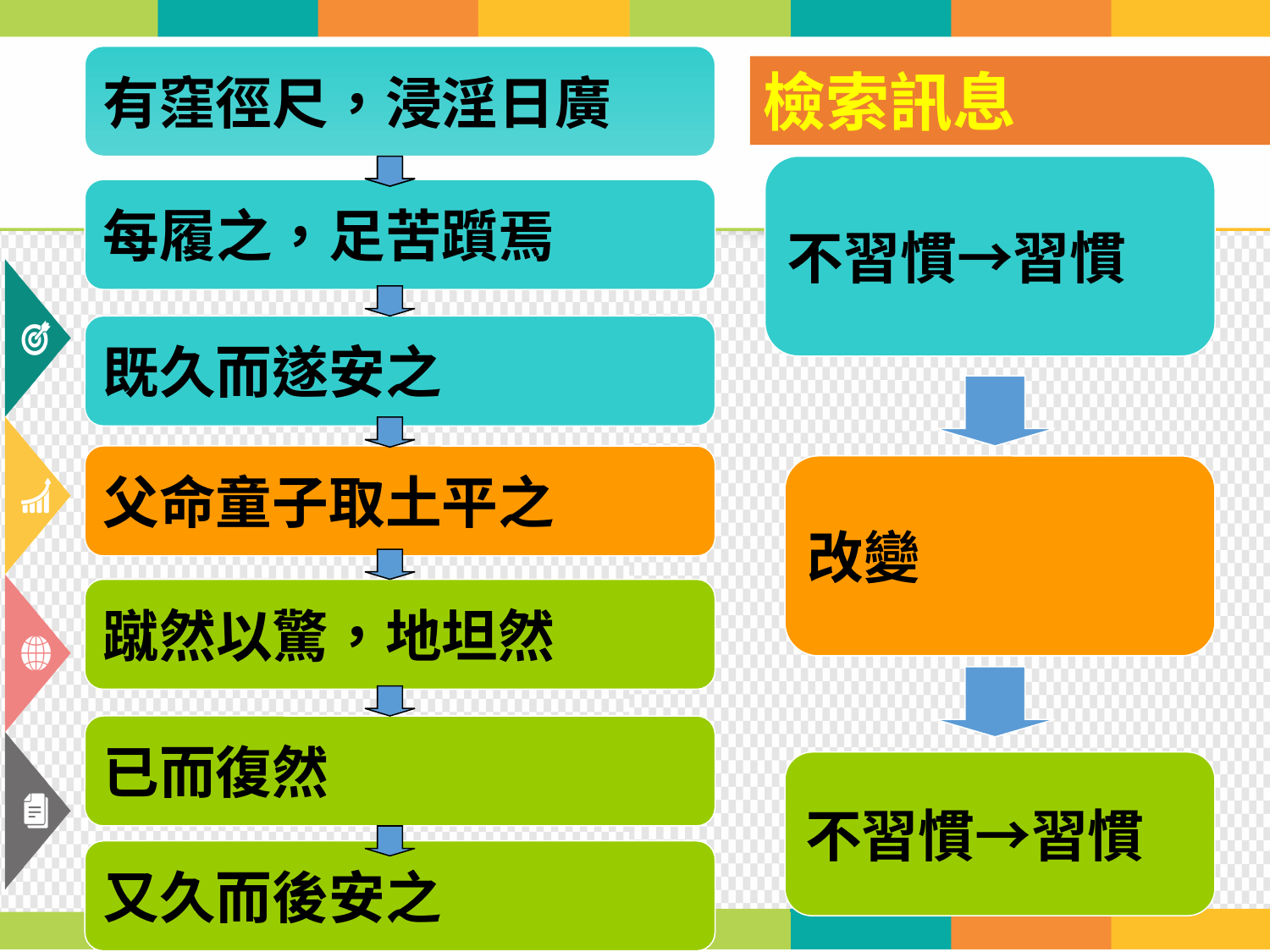

大雨過後
有窪徑尺，浸淫日廣
檢索訊息

天光、雲朵
天光、雲朵
不習慣→習慣
每履之，足苦躓焉

既久而遂安之

父命童子取土平之
湖邊山上 樹枝
湖邊山上 樹枝
改變

蹴然以驚，地坦然

已而復然
不習慣→習慣

又久而後安之